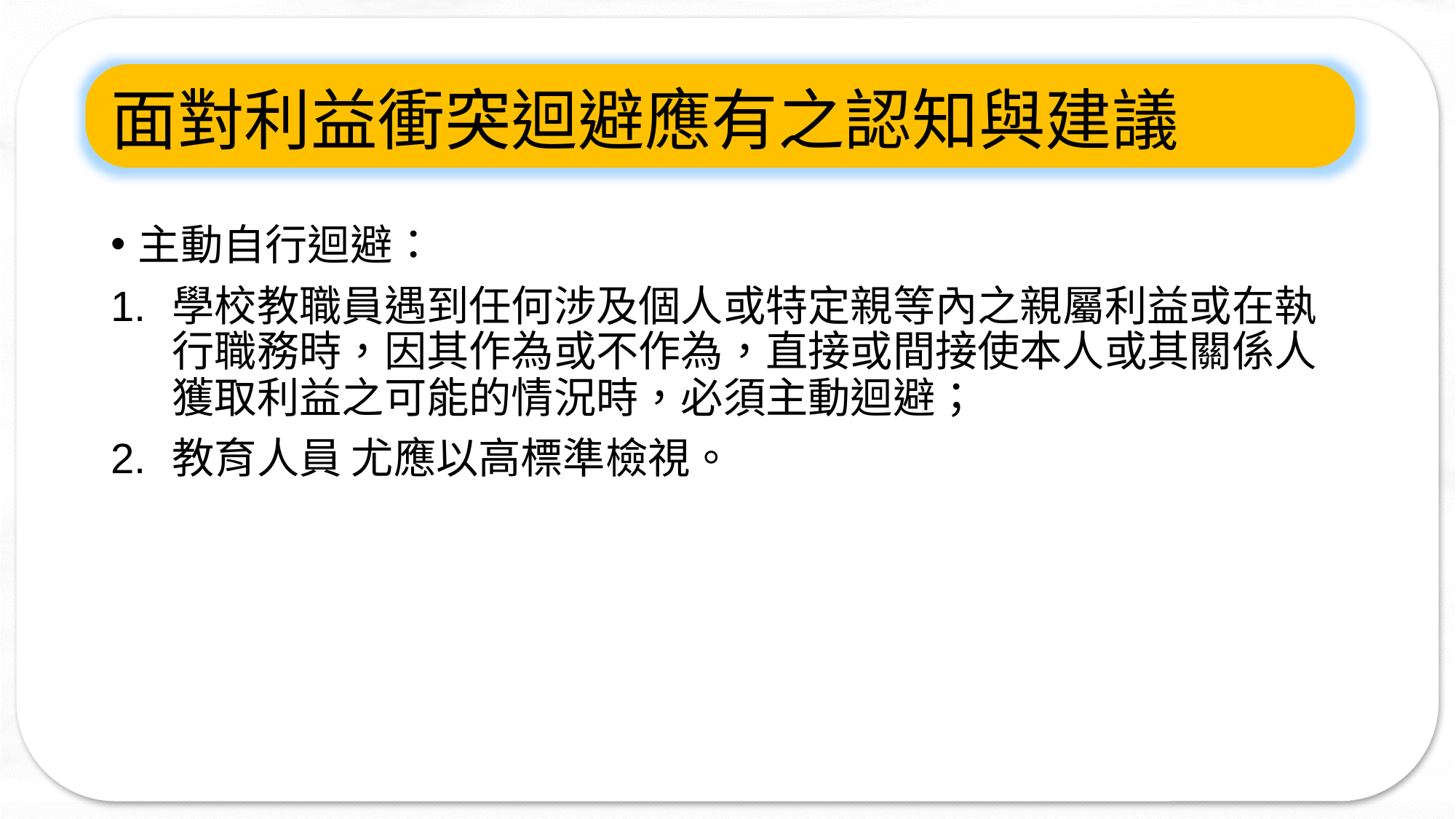

# 面對利益衝突迴避應有之認知與建議

主動自行迴避：
學校教職員遇到任何涉及個人或特定親等內之親屬利益或在執行職務時，因其作為或不作為，直接或間接使本人或其關係人獲取利益之可能的情況時，必須主動迴避；
教育人員 尤應以高標準檢視。